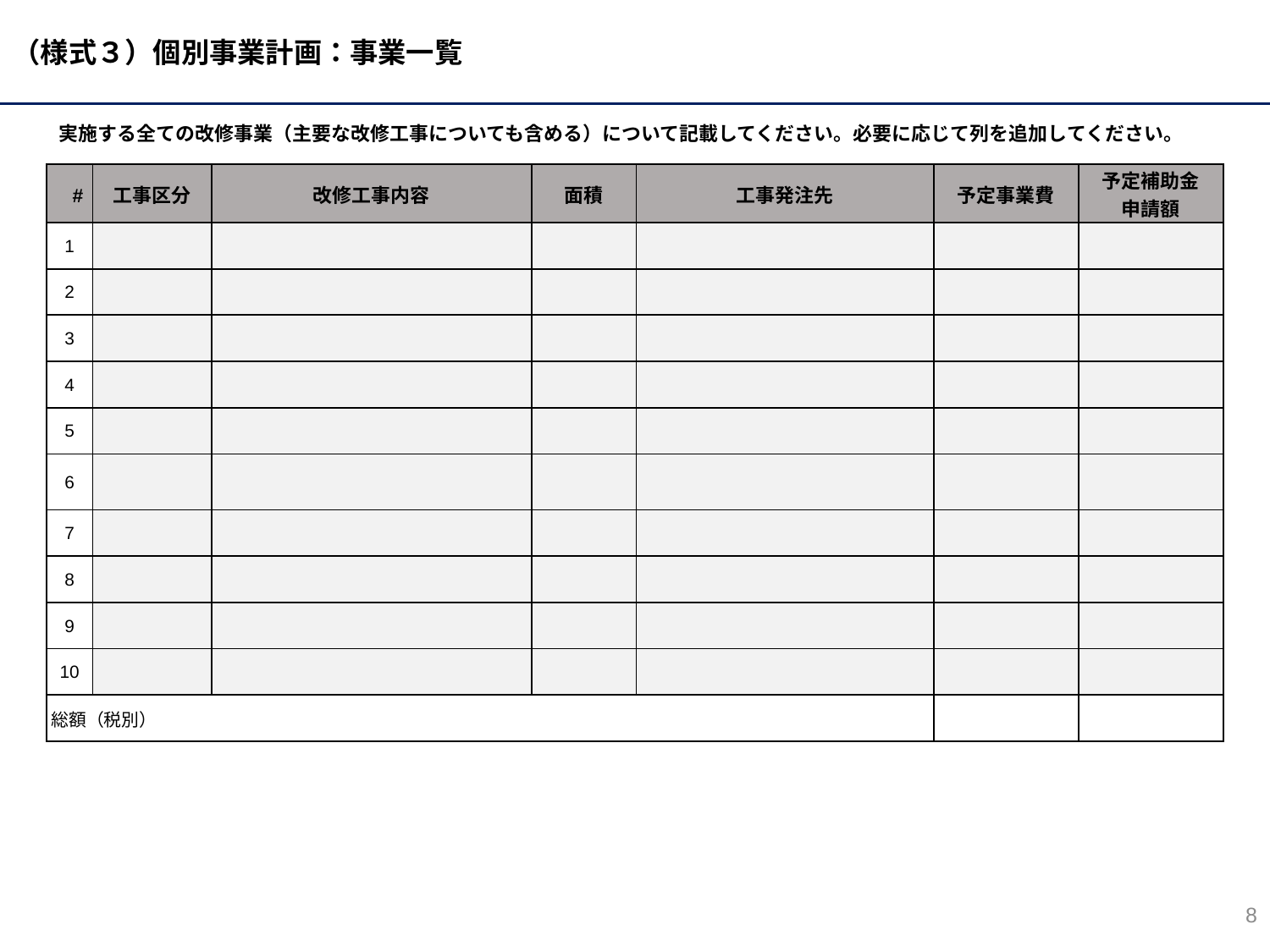

実施する全ての改修事業（主要な改修工事についても含める）について記載してください。必要に応じて列を追加してください。
| # | 工事区分 | 改修工事内容 | 面積 | 工事発注先 | 予定事業費 | 予定補助金 申請額 |
| --- | --- | --- | --- | --- | --- | --- |
| 1 |  |  |  |  |  |  |
| 2 |  |  |  |  |  |  |
| 3 |  |  |  |  |  |  |
| 4 |  |  |  |  |  |  |
| 5 |  |  |  |  |  |  |
| 6 |  |  |  |  |  |  |
| 7 |  |  |  |  |  |  |
| 8 |  |  |  |  |  |  |
| 9 |  |  |  |  |  |  |
| 10 |  |  |  |  |  |  |
| 総額（税別） |  |  |  |  |  |  |
8